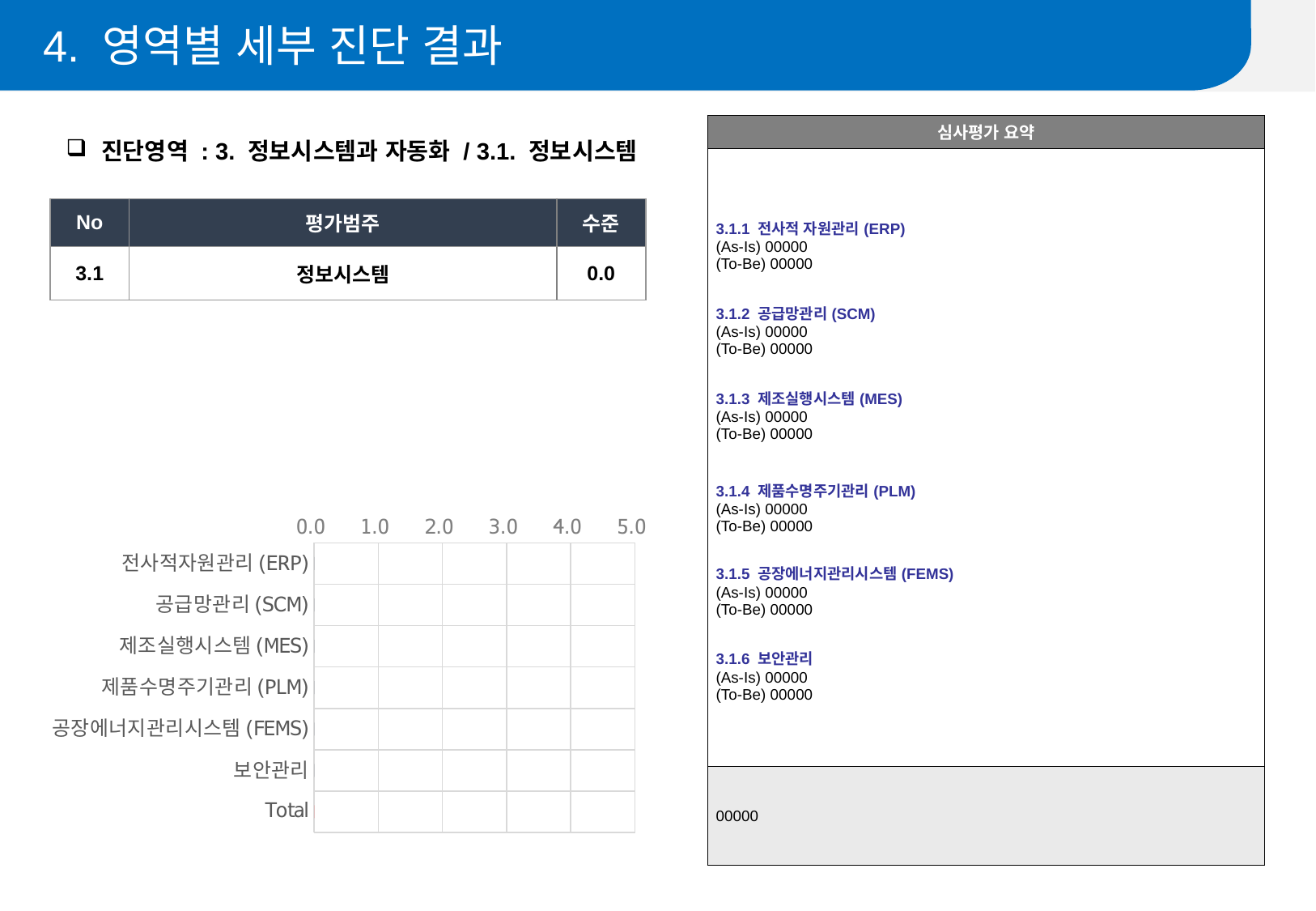

4. 영역별 세부 진단 결과
| 심사평가 요약 |
| --- |
| 3.1.1 전사적 자원관리(ERP) (As-Is) 00000 (To-Be) 00000 3.1.2 공급망관리(SCM) (As-Is) 00000 (To-Be) 00000 3.1.3 제조실행시스템(MES) (As-Is) 00000 (To-Be) 00000 3.1.4 제품수명주기관리(PLM) (As-Is) 00000 (To-Be) 00000 3.1.5 공장에너지관리시스템(FEMS) (As-Is) 00000 (To-Be) 00000 3.1.6 보안관리 (As-Is) 00000 (To-Be) 00000 |
| 00000 |
진단영역 : 3. 정보시스템과 자동화 / 3.1. 정보시스템
| No | 평가범주 | 수준 |
| --- | --- | --- |
| 3.1 | 정보시스템 | 0.0 |

### Chart

| Category | 점수 |
|---|---|
| 전사적자원관리(ERP) | 0.0 |
| 공급망관리(SCM) | 0.0 |
| 제조실행시스템(MES) | 0.0 |
| 제품수명주기관리(PLM) | 0.0 |
| 공장에너지관리시스템(FEMS) | 0.0 |
| 보안관리 | 0.0 |
| Total | 0.0 |